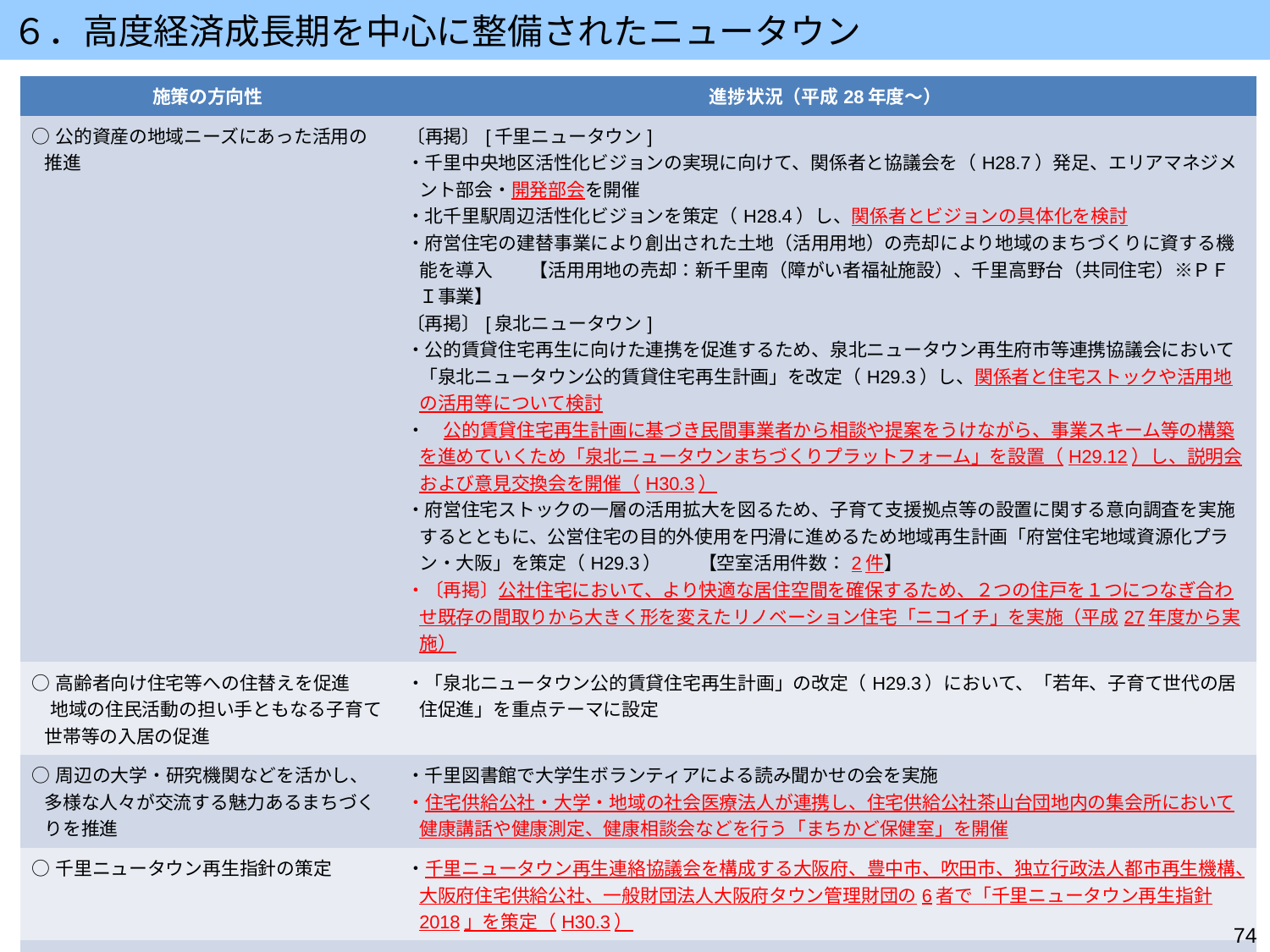

６．高度経済成長期を中心に整備されたニュータウン
| 施策の方向性 | 進捗状況（平成28年度～） |
| --- | --- |
| ○公的資産の地域ニーズにあった活用の推進 | 〔再掲〕[千里ニュータウン] ・千里中央地区活性化ビジョンの実現に向けて、関係者と協議会を（H28.7）発足、エリアマネジメント部会・開発部会を開催 ・北千里駅周辺活性化ビジョンを策定（H28.4）し、関係者とビジョンの具体化を検討 ・府営住宅の建替事業により創出された土地（活用用地）の売却により地域のまちづくりに資する機能を導入　　【活用用地の売却：新千里南（障がい者福祉施設）、千里高野台（共同住宅）※ＰＦＩ事業】 〔再掲〕[泉北ニュータウン] ・公的賃貸住宅再生に向けた連携を促進するため、泉北ニュータウン再生府市等連携協議会において「泉北ニュータウン公的賃貸住宅再生計画」を改定（H29.3）し、関係者と住宅ストックや活用地の活用等について検討 ・　公的賃貸住宅再生計画に基づき民間事業者から相談や提案をうけながら、事業スキーム等の構築を進めていくため「泉北ニュータウンまちづくりプラットフォーム」を設置（H29.12）し、説明会および意見交換会を開催（H30.3） ・府営住宅ストックの一層の活用拡大を図るため、子育て支援拠点等の設置に関する意向調査を実施するとともに、公営住宅の目的外使用を円滑に進めるため地域再生計画「府営住宅地域資源化プラン・大阪」を策定（H29.3）　　【空室活用件数：2件】 ・〔再掲〕公社住宅において、より快適な居住空間を確保するため、２つの住戸を１つにつなぎ合わせ既存の間取りから大きく形を変えたリノベーション住宅「ニコイチ」を実施（平成27年度から実施） |
| ○高齢者向け住宅等への住替えを促進 　地域の住民活動の担い手ともなる子育て世帯等の入居の促進 | ・「泉北ニュータウン公的賃貸住宅再生計画」の改定（H29.3）において、「若年、子育て世代の居住促進」を重点テーマに設定 |
| ○周辺の大学・研究機関などを活かし、多様な人々が交流する魅力あるまちづくりを推進 | ・千里図書館で大学生ボランティアによる読み聞かせの会を実施 ・住宅供給公社・大学・地域の社会医療法人が連携し、住宅供給公社茶山台団地内の集会所において健康講話や健康測定、健康相談会などを行う「まちかど保健室」を開催 |
| ○千里ニュータウン再生指針の策定 | ・千里ニュータウン再生連絡協議会を構成する大阪府、豊中市、吹田市、独立行政法人都市再生機構、大阪府住宅供給公社、一般財団法人大阪府タウン管理財団の6者で「千里ニュータウン再生指針2018」を策定（H30.3） |
| ○泉北ニュータウンの再生 ○泉ヶ丘駅前地域のCID組織設立に向けた検討 ○他地域と連鎖的につながるよう、情報発信 | ・公民関係者とともにラウンドテーブルを開催し、泉ヶ丘駅前活性化アクションプランの具体化を検討 ・〔再掲〕公的賃貸住宅再生に向けた連携を促進するため、泉北ニュータウン再生府市等連携協議会において「泉北ニュータウン公的賃貸住宅再生計画」を改定（H29.3） ・自治体、研究者及び事業者等が広域的に情報の収集と発信、課題と多角的な視点の共有、意見交換できる取組みとして「ニュータウン全国会議」を開催（H29.7）。今年度は春日井市で開催予定 |
74